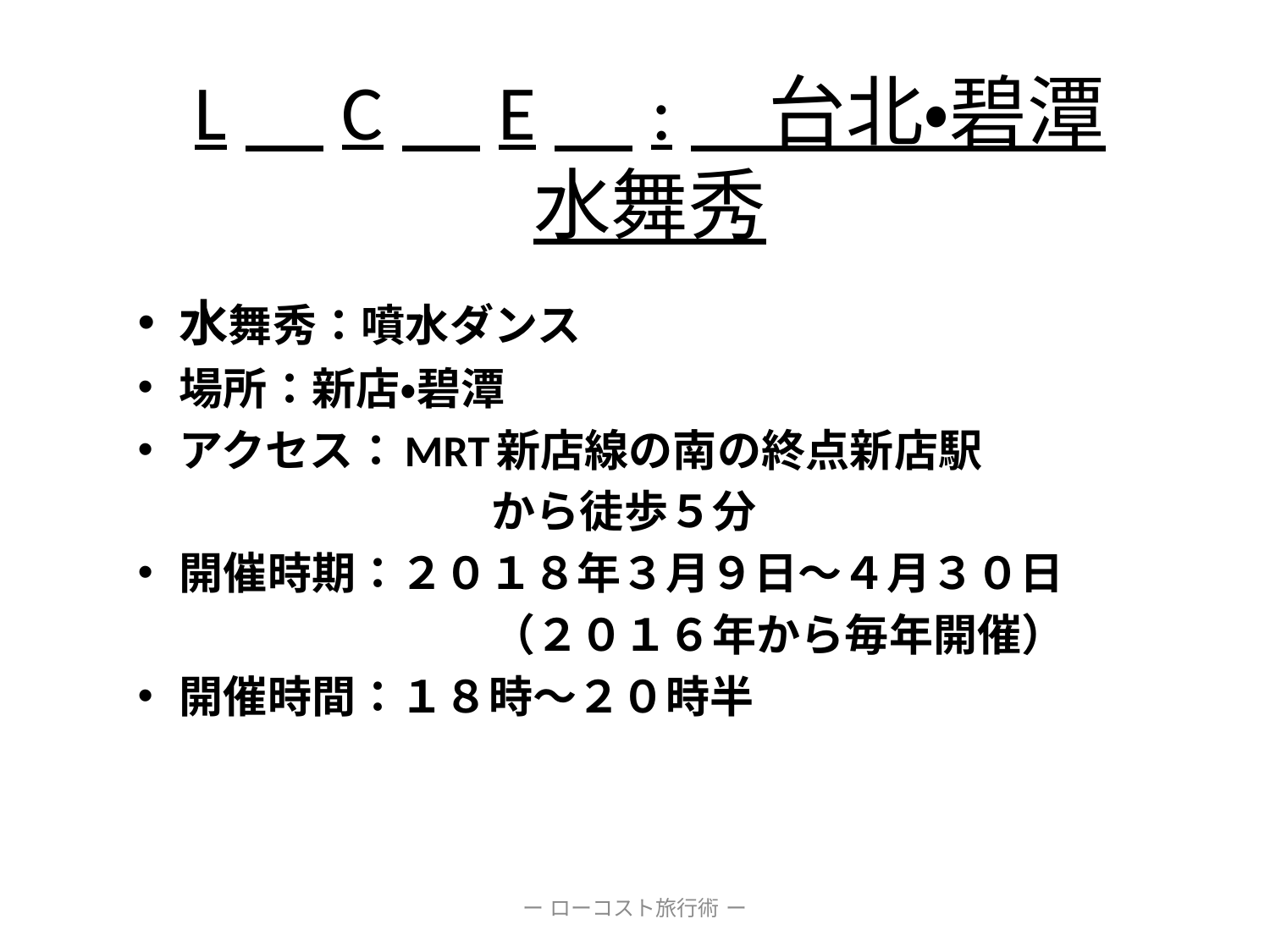

# L　C　E　:　台北・碧潭水舞秀
水舞秀：噴水ダンス
場所：新店・碧潭
アクセス：MRT新店線の南の終点新店駅
　　　　　　　　から徒歩５分
開催時期：２０１８年３月９日～４月３０日
　　　　　　　　（２０１６年から毎年開催）
開催時間：１８時～２０時半

ー ローコスト旅行術 ー